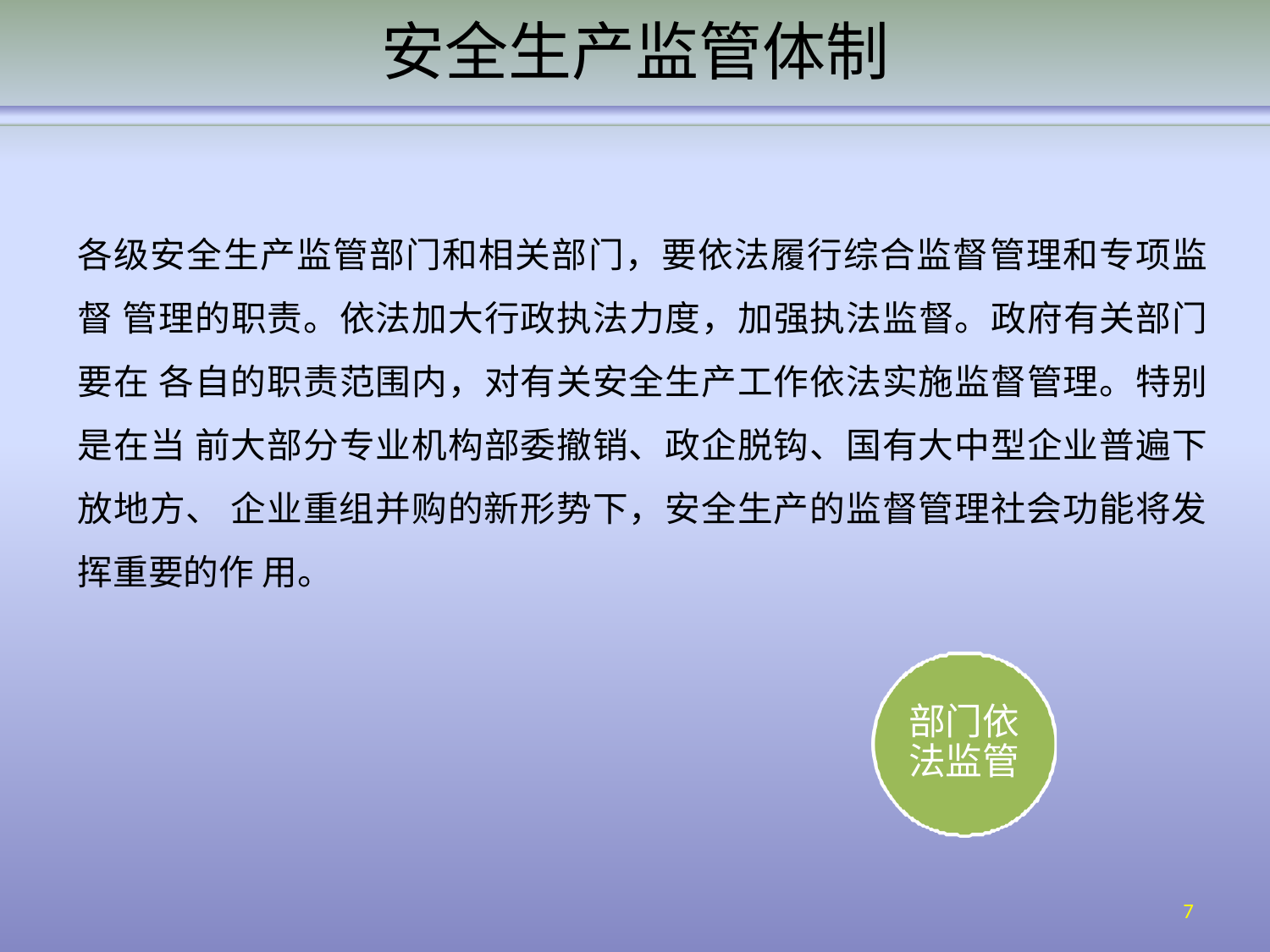

# 安全生产监管体制
各级安全生产监管部门和相关部门，要依法履行综合监督管理和专项监督 管理的职责。依法加大行政执法力度，加强执法监督。政府有关部门要在 各自的职责范围内，对有关安全生产工作依法实施监督管理。特别是在当 前大部分专业机构部委撤销、政企脱钩、国有大中型企业普遍下放地方、 企业重组并购的新形势下，安全生产的监督管理社会功能将发挥重要的作 用。

部门依 法监管
7